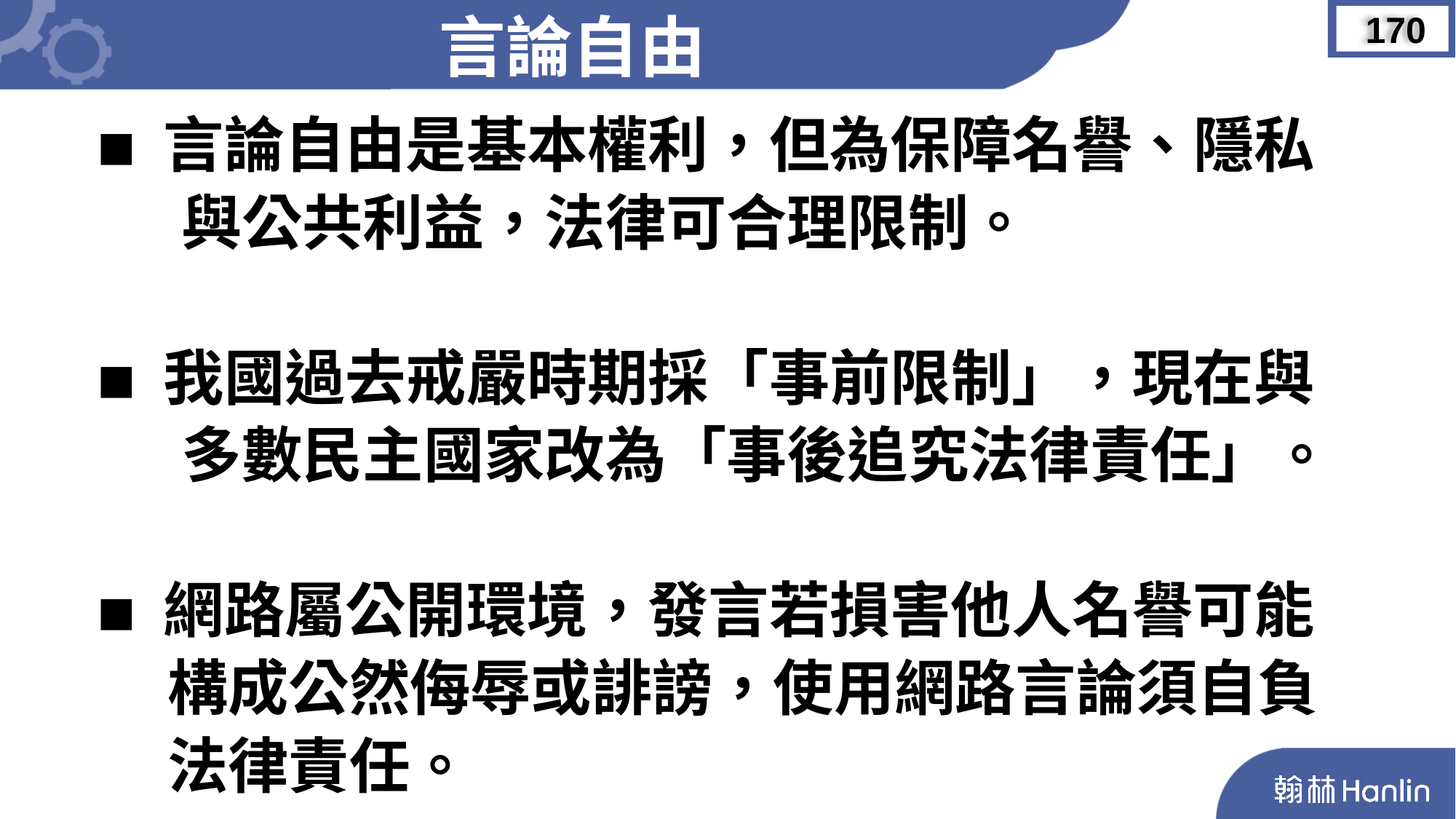

言論自由
170
◼︎ 言論自由是基本權利，但為保障名譽、隱私
     與公共利益，法律可合理限制。

◼︎ 我國過去戒嚴時期採「事前限制」，現在與
     多數民主國家改為「事後追究法律責任」。

◼︎ 網路屬公開環境，發言若損害他人名譽可能
    構成公然侮辱或誹謗，使用網路言論須自負
    法律責任。